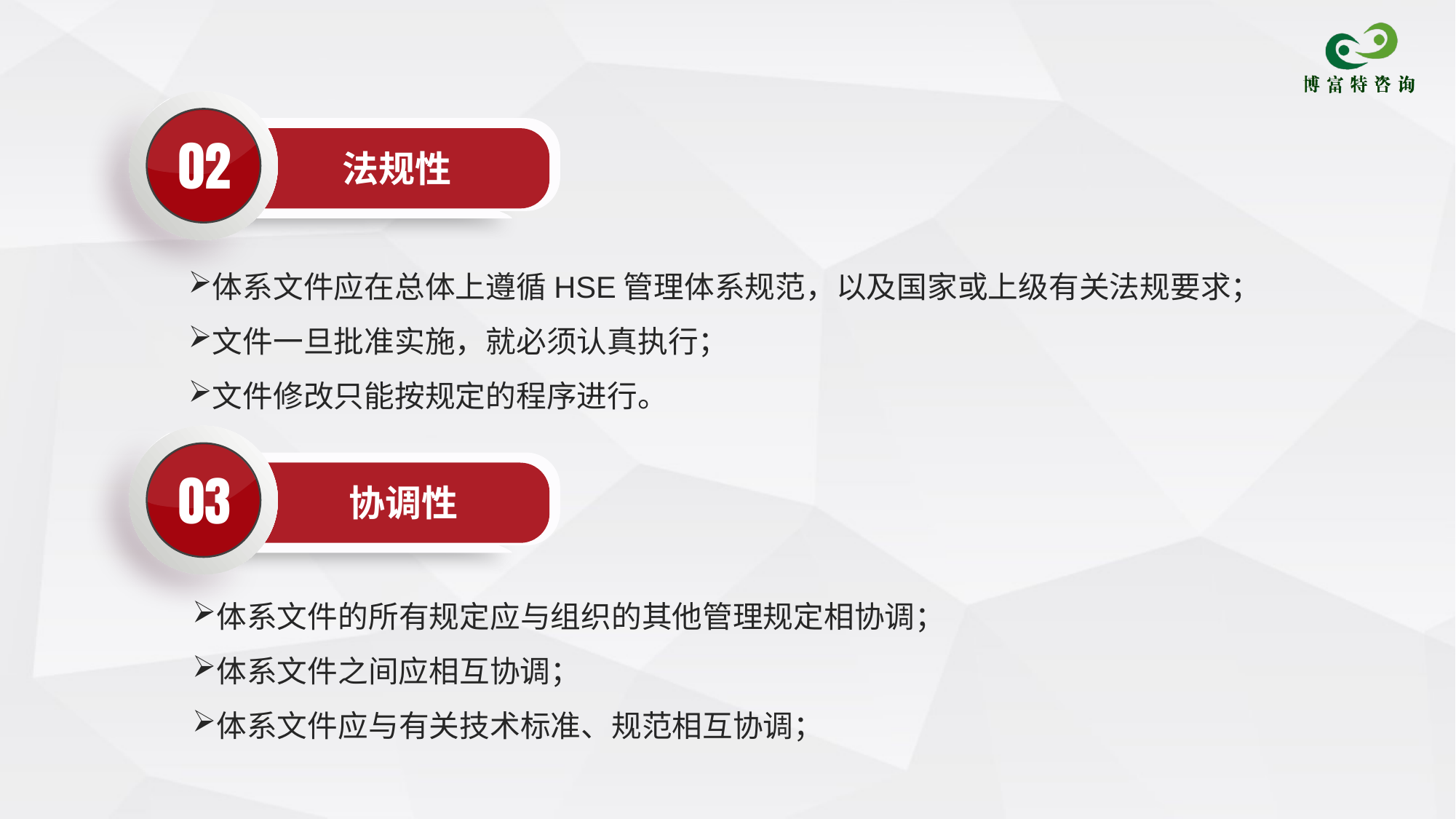

02

法规性
体系文件应在总体上遵循HSE管理体系规范，以及国家或上级有关法规要求；
文件一旦批准实施，就必须认真执行；
文件修改只能按规定的程序进行。

03

协调性
体系文件的所有规定应与组织的其他管理规定相协调；
体系文件之间应相互协调；
体系文件应与有关技术标准、规范相互协调；